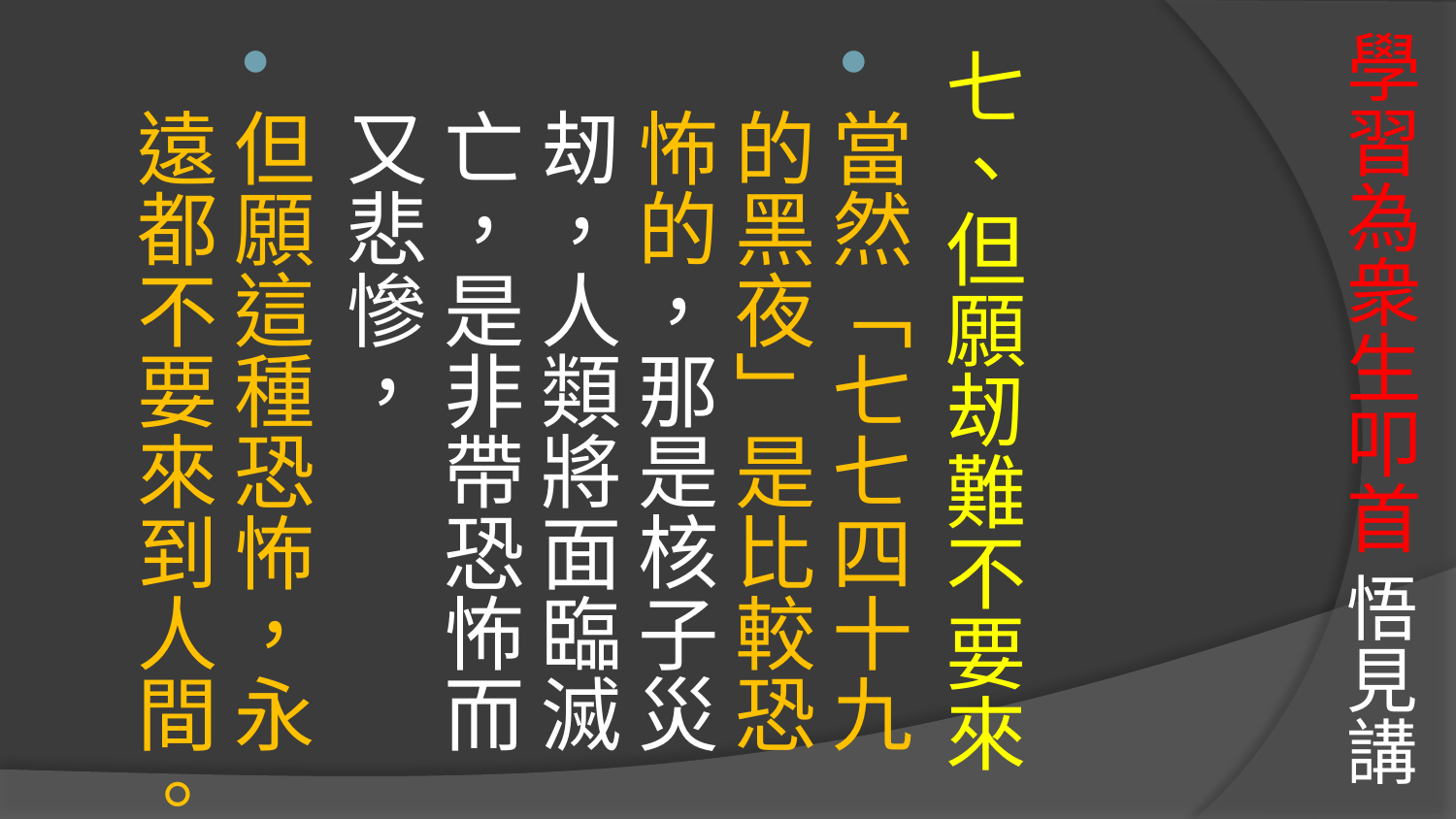

# 學習為衆生叩首 悟見講
七、但願刼難不要來
當然「七七四十九的黑夜」是比較恐怖的，那是核子災刼，人類將面臨滅亡，是非帶恐怖而又悲慘，
但願這種恐怖，永遠都不要來到人間。